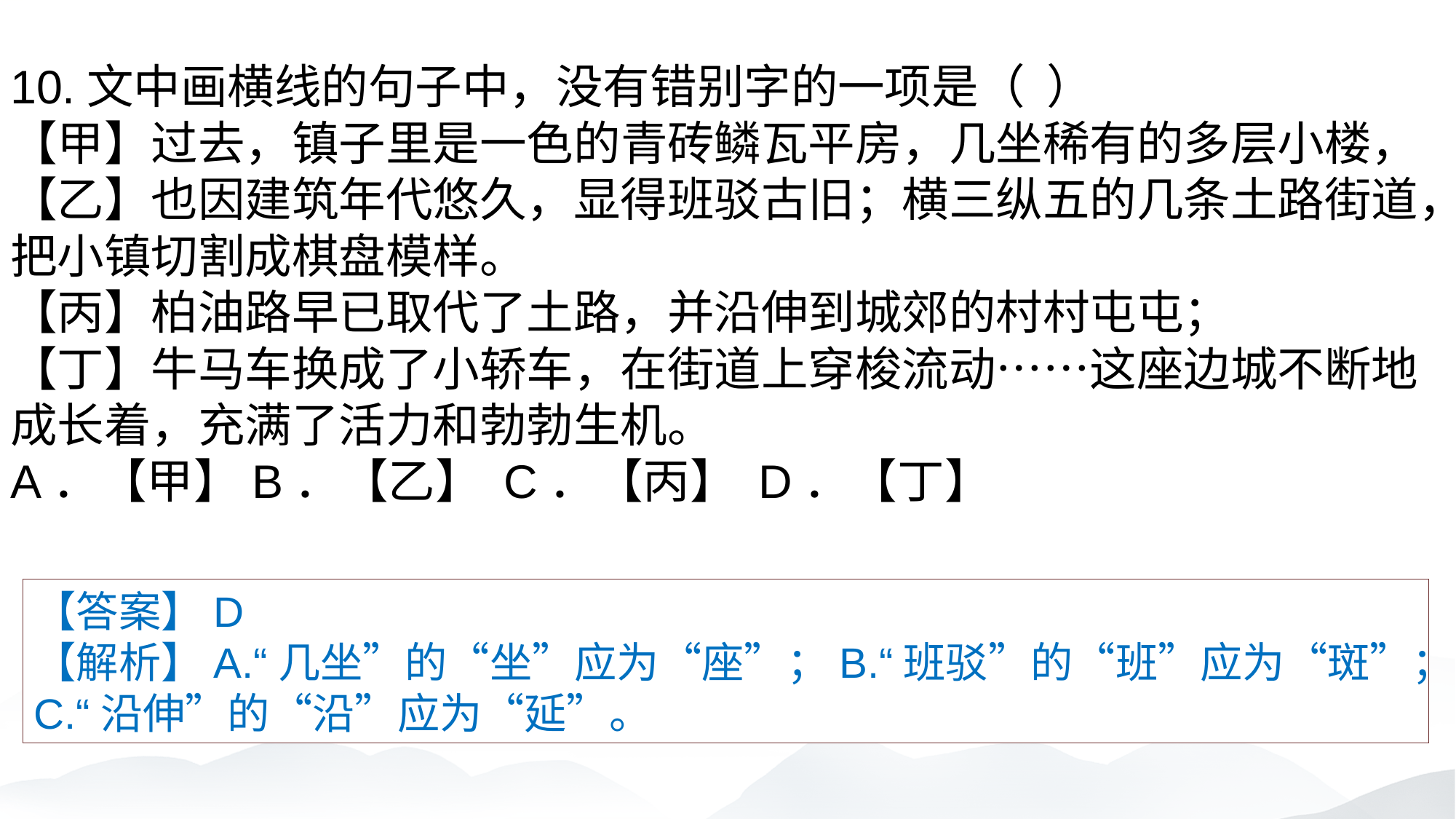

10.文中画横线的句子中，没有错别字的一项是（  ）
【甲】过去，镇子里是一色的青砖鳞瓦平房，几坐稀有的多层小楼，
【乙】也因建筑年代悠久，显得班驳古旧；横三纵五的几条土路街道，把小镇切割成棋盘模样。
【丙】柏油路早已取代了土路，并沿伸到城郊的村村屯屯；
【丁】牛马车换成了小轿车，在街道上穿梭流动……这座边城不断地成长着，充满了活力和勃勃生机。
A．【甲】B．【乙】 C．【丙】 D．【丁】

【答案】D
【解析】A.“几坐”的“坐”应为“座”；B.“班驳”的“班”应为“斑”；C.“沿伸”的“沿”应为“延”。